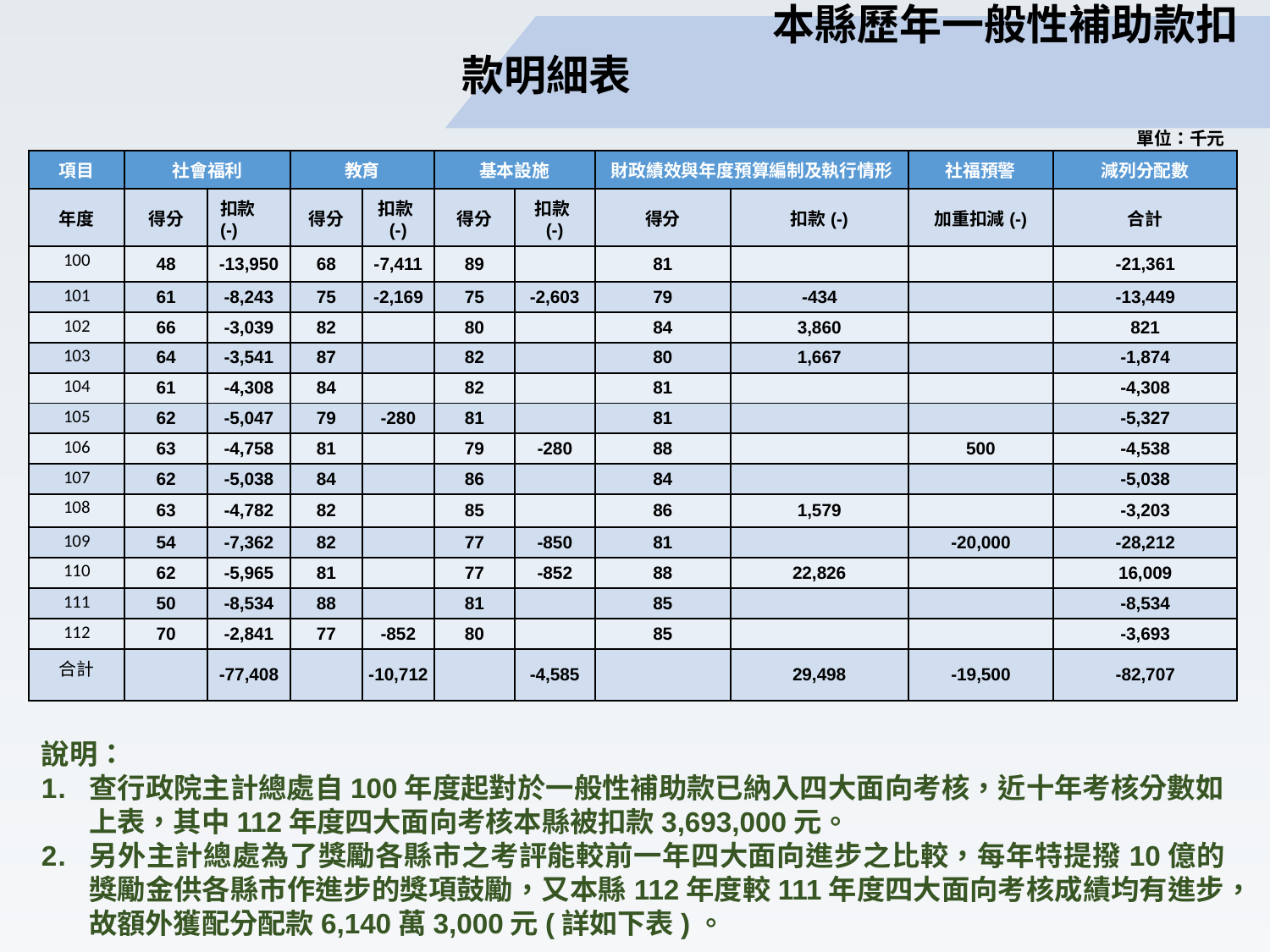

本縣歷年一般性補助款扣款明細表
| 單位：千元 |
| --- |
| 項目 | 社會福利 |  | 教育 |  | 基本設施 |  | 財政績效與年度預算編制及執行情形 |  | 社福預警 | 減列分配數 |
| --- | --- | --- | --- | --- | --- | --- | --- | --- | --- | --- |
| 年度 | 得分 | 扣款(-) | 得分 | 扣款(-) | 得分 | 扣款(-) | 得分 | 扣款(-) | 加重扣減(-) | 合計 |
| 100 | 48 | -13,950 | 68 | -7,411 | 89 |  | 81 |  |  | -21,361 |
| 101 | 61 | -8,243 | 75 | -2,169 | 75 | -2,603 | 79 | -434 |  | -13,449 |
| 102 | 66 | -3,039 | 82 |  | 80 |  | 84 | 3,860 |  | 821 |
| 103 | 64 | -3,541 | 87 |  | 82 |  | 80 | 1,667 |  | -1,874 |
| 104 | 61 | -4,308 | 84 |  | 82 |  | 81 |  |  | -4,308 |
| 105 | 62 | -5,047 | 79 | -280 | 81 |  | 81 |  |  | -5,327 |
| 106 | 63 | -4,758 | 81 |  | 79 | -280 | 88 |  | 500 | -4,538 |
| 107 | 62 | -5,038 | 84 |  | 86 |  | 84 |  |  | -5,038 |
| 108 | 63 | -4,782 | 82 |  | 85 |  | 86 | 1,579 |  | -3,203 |
| 109 | 54 | -7,362 | 82 |  | 77 | -850 | 81 |  | -20,000 | -28,212 |
| 110 | 62 | -5,965 | 81 |  | 77 | -852 | 88 | 22,826 |  | 16,009 |
| 111 | 50 | -8,534 | 88 |  | 81 |  | 85 |  |  | -8,534 |
| 112 | 70 | -2,841 | 77 | -852 | 80 |  | 85 |  |  | -3,693 |
| 合計 |  | -77,408 |  | -10,712 |  | -4,585 |  | 29,498 | -19,500 | -82,707 |
說明：
查行政院主計總處自100年度起對於一般性補助款已納入四大面向考核，近十年考核分數如上表，其中112年度四大面向考核本縣被扣款3,693,000元。
另外主計總處為了獎勵各縣市之考評能較前一年四大面向進步之比較，每年特提撥10億的獎勵金供各縣市作進步的獎項鼓勵，又本縣112年度較111年度四大面向考核成績均有進步，故額外獲配分配款6,140萬3,000元(詳如下表)。